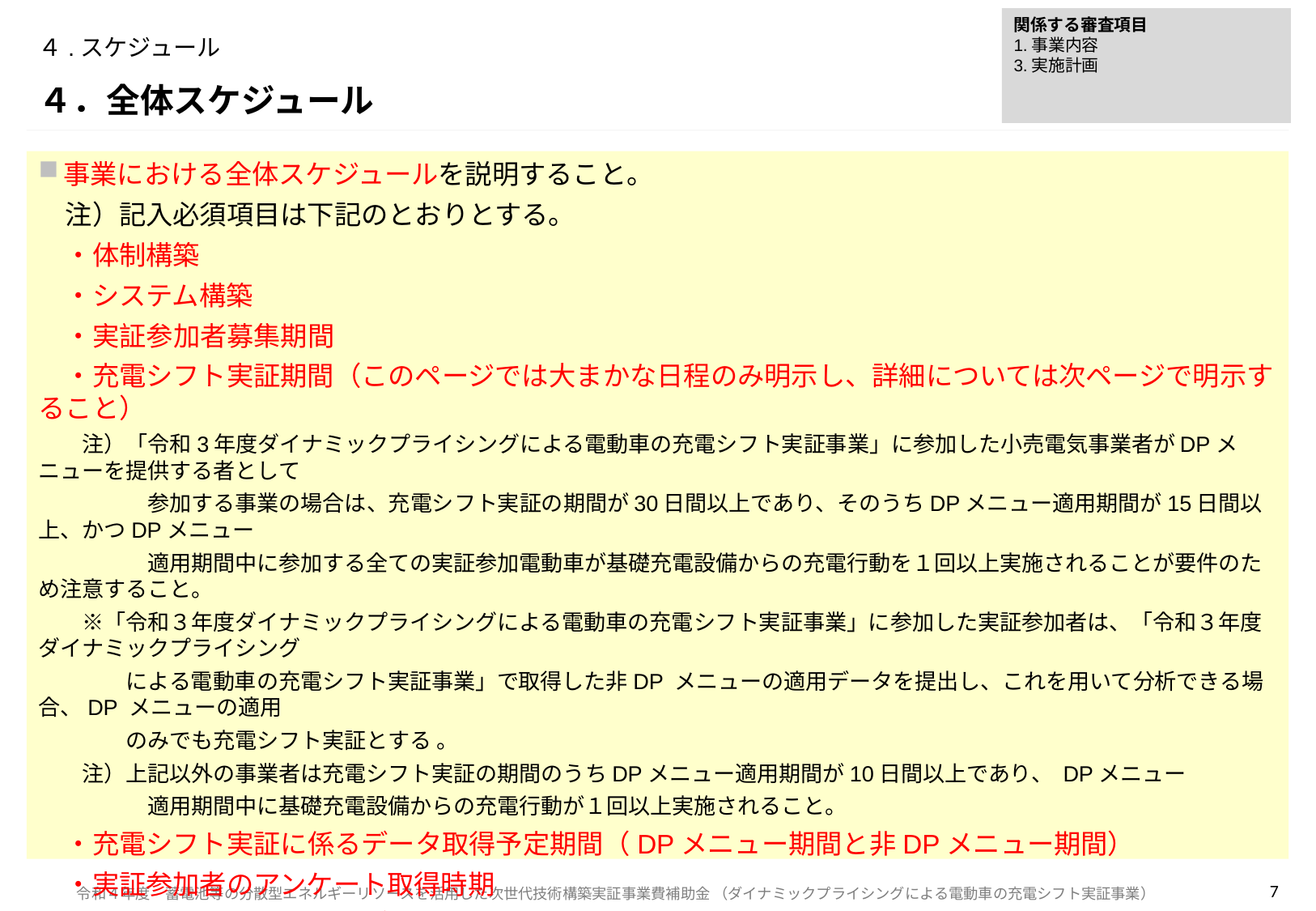

関係する審査項目
1.事業内容
3.実施計画

# ４.スケジュール
４．全体スケジュール

事業における全体スケジュールを説明すること。
　注）記入必須項目は下記のとおりとする。
　・体制構築
　・システム構築
　・実証参加者募集期間
　・充電シフト実証期間（このページでは大まかな日程のみ明示し、詳細については次ページで明示すること）
　　注）「令和3年度ダイナミックプライシングによる電動車の充電シフト実証事業」に参加した小売電気事業者がDPメニューを提供する者として
　　　　　参加する事業の場合は、充電シフト実証の期間が30日間以上であり、そのうちDPメニュー適用期間が15日間以上、かつDPメニュー
　　　　　適用期間中に参加する全ての実証参加電動車が基礎充電設備からの充電行動を１回以上実施されることが要件のため注意すること。
　　※「令和３年度ダイナミックプライシングによる電動車の充電シフト実証事業」に参加した実証参加者は、「令和３年度ダイナミックプライシング
　　　　による電動車の充電シフト実証事業」で取得した非DP メニューの適用データを提出し、これを用いて分析できる場合、DP メニューの適用
　　　　のみでも充電シフト実証とする 。
　　注）上記以外の事業者は充電シフト実証の期間のうちDPメニュー適用期間が10日間以上であり、 DPメニュー
　　　　　適用期間中に基礎充電設備からの充電行動が１回以上実施されること。
　・充電シフト実証に係るデータ取得予定期間（DPメニュー期間と非DPメニュー期間）
　・実証参加者のアンケート取得時期
　・充電シフト実証に係るデータ分析予定期間